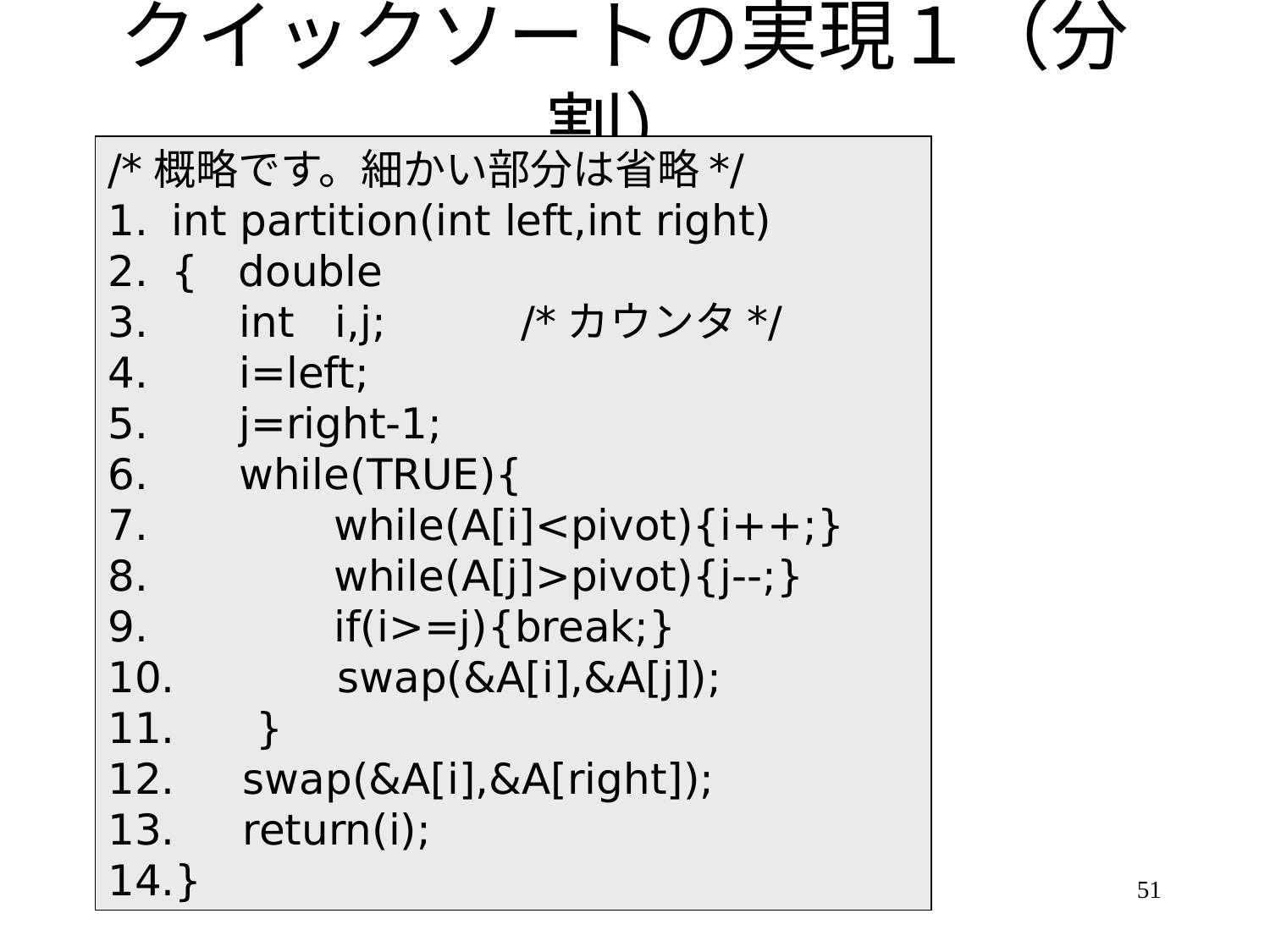

# クイックソートの実現１（分割）
/*概略です。細かい部分は省略*/
int partition(int left,int right)
{   double
     int   i,j;          /*カウンタ*/
     i=left;
     j=right-1;
     while(TRUE){
            while(A[i]<pivot){i++;}
            while(A[j]>pivot){j--;}
            if(i>=j){break;}
            swap(&A[i],&A[j]);
      }
     swap(&A[i],&A[right]);
     return(i);
}
51